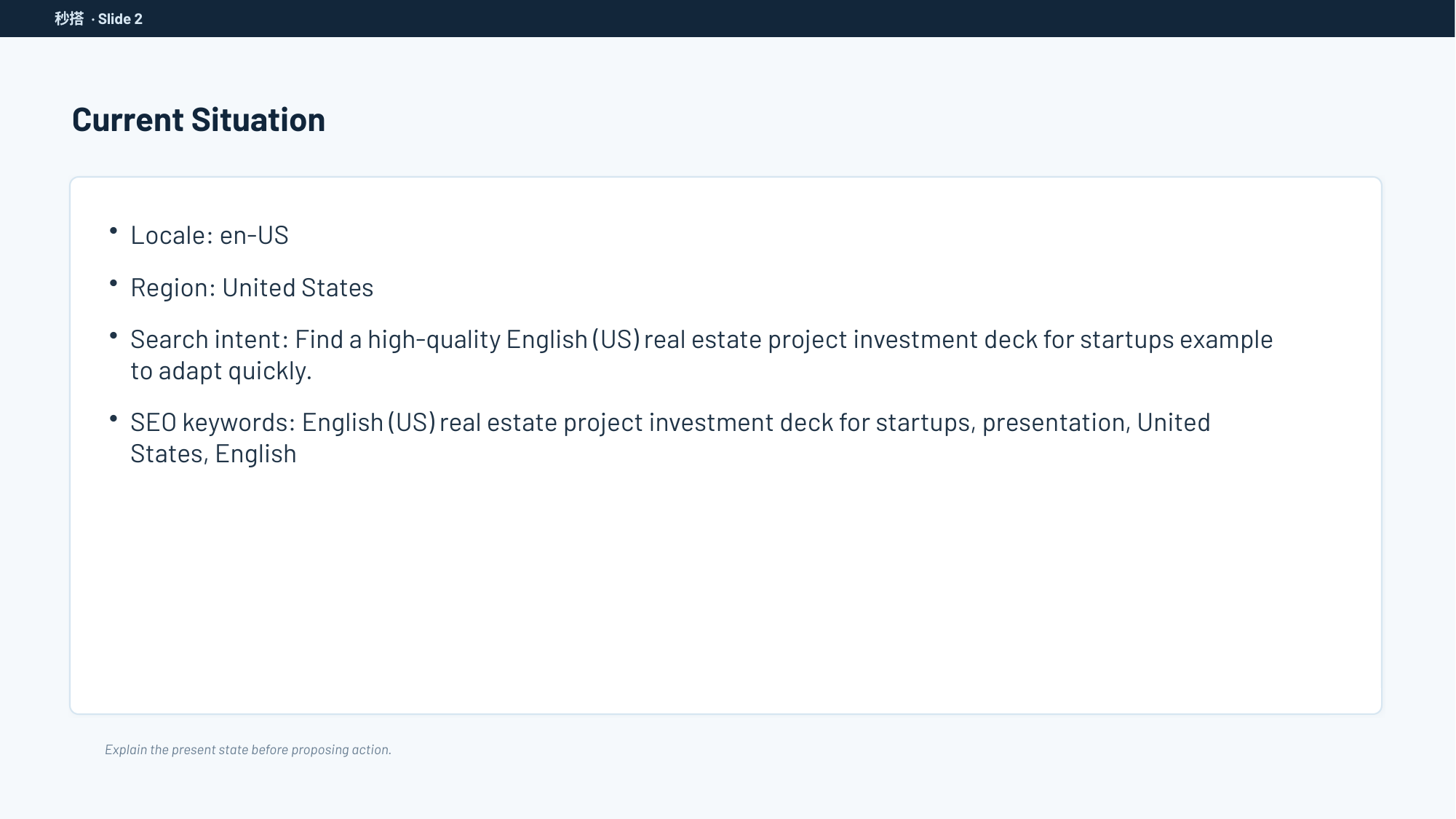

秒搭 · Slide 2
Current Situation

Locale: en-US
Region: United States
Search intent: Find a high-quality English (US) real estate project investment deck for startups example to adapt quickly.
SEO keywords: English (US) real estate project investment deck for startups, presentation, United States, English
Explain the present state before proposing action.